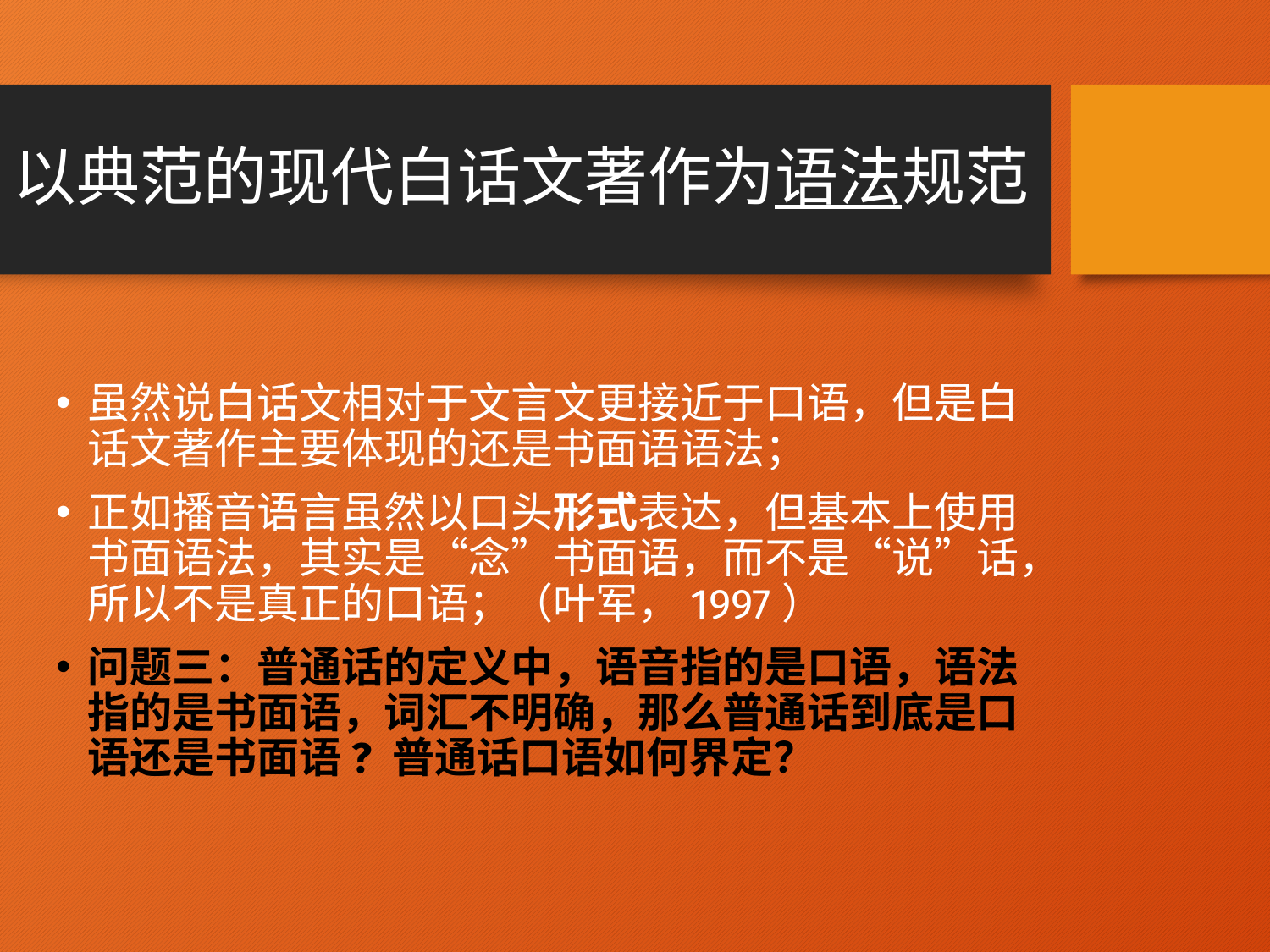

# 以典范的现代白话文著作为语法规范
虽然说白话文相对于文言文更接近于口语，但是白话文著作主要体现的还是书面语语法；
正如播音语言虽然以口头形式表达，但基本上使用书面语法，其实是“念”书面语，而不是“说”话，所以不是真正的口语；（叶军，1997）
问题三：普通话的定义中，语音指的是口语，语法指的是书面语，词汇不明确，那么普通话到底是口语还是书面语? 普通话口语如何界定？